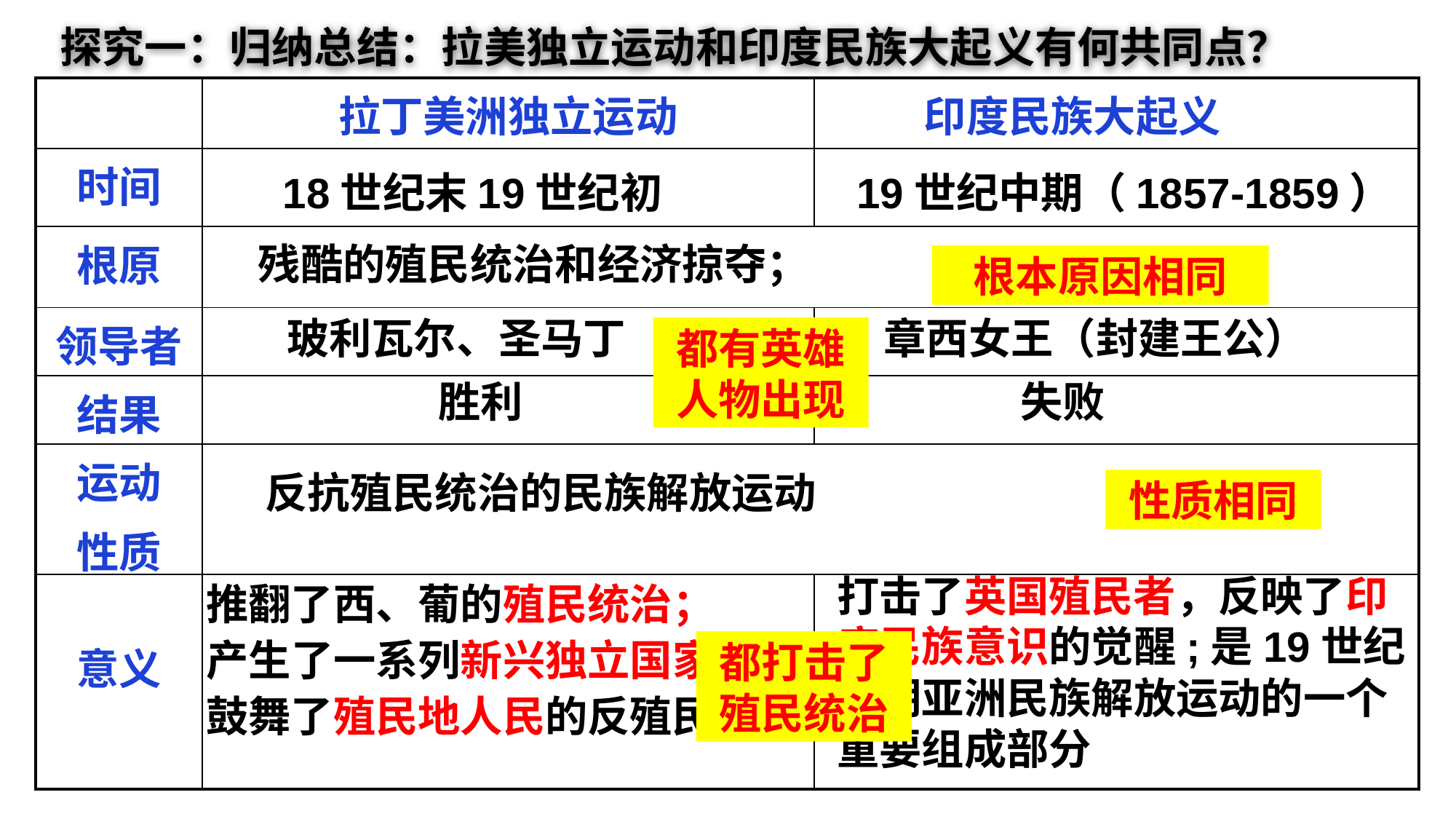

探究一：归纳总结：拉美独立运动和印度民族大起义有何共同点？
|  | 拉丁美洲独立运动 | 印度民族大起义 |
| --- | --- | --- |
| 时间 |  |  |
| 根原 |  |  |
| 领导者 |  |  |
| 结果 |  |  |
| 运动 性质 |  |  |
| 意义 |  |  |

18世纪末19世纪初
19世纪中期（1857-1859）
残酷的殖民统治和经济掠夺；
根本原因相同
玻利瓦尔、圣马丁
章西女王（封建王公）
都有英雄人物出现
胜利
失败

反抗殖民统治的民族解放运动
性质相同
打击了英国殖民者，反映了印度民族意识的觉醒;是19世纪中期亚洲民族解放运动的一个重要组成部分
推翻了西、葡的殖民统治；
产生了一系列新兴独立国家；
鼓舞了殖民地人民的反殖民斗争

都打击了殖民统治